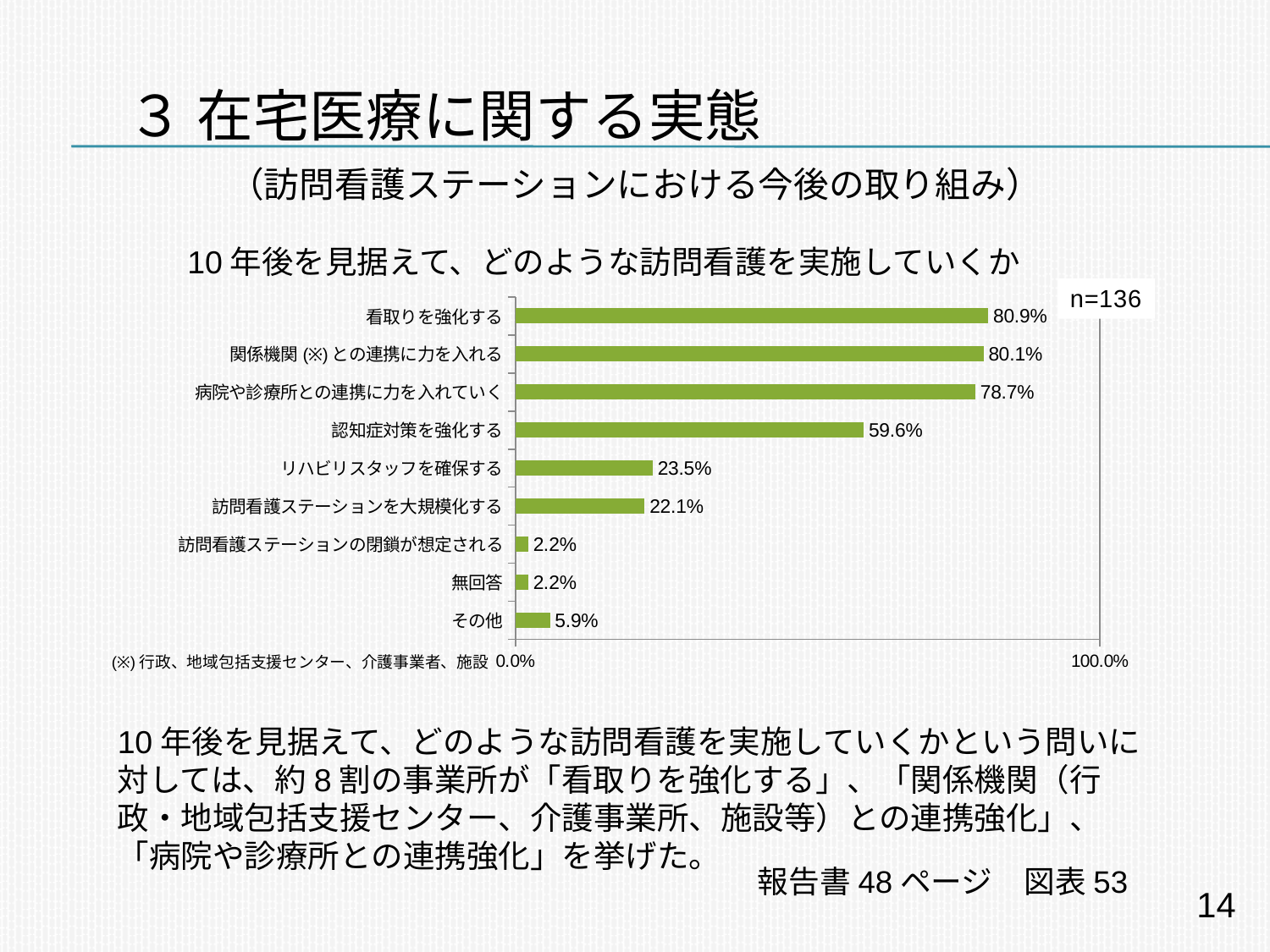

# ３ 在宅医療に関する実態
（訪問看護ステーションにおける今後の取り組み）
10年後を見据えて、どのような訪問看護を実施していくか

### Chart

| Category |  |
|---|---|
| その他 | 0.05900000000000019 |
| 無回答 | 0.022 |
| 訪問看護ステーションの閉鎖が想定される | 0.022 |
| 訪問看護ステーションを大規模化する | 0.221 |
| リハビリスタッフを確保する | 0.23500000000000001 |
| 認知症対策を強化する | 0.596 |
| 病院や診療所との連携に力を入れていく | 0.787 |
| 関係機関(※)との連携に力を入れる | 0.801 |
| 看取りを強化する | 0.809 |
(※)行政、地域包括支援センター、介護事業者、施設
10年後を見据えて、どのような訪問看護を実施していくかという問いに対しては、約8割の事業所が「看取りを強化する」、「関係機関（行政・地域包括支援センター、介護事業所、施設等）との連携強化」、「病院や診療所との連携強化」を挙げた。
報告書48ページ　図表53
14